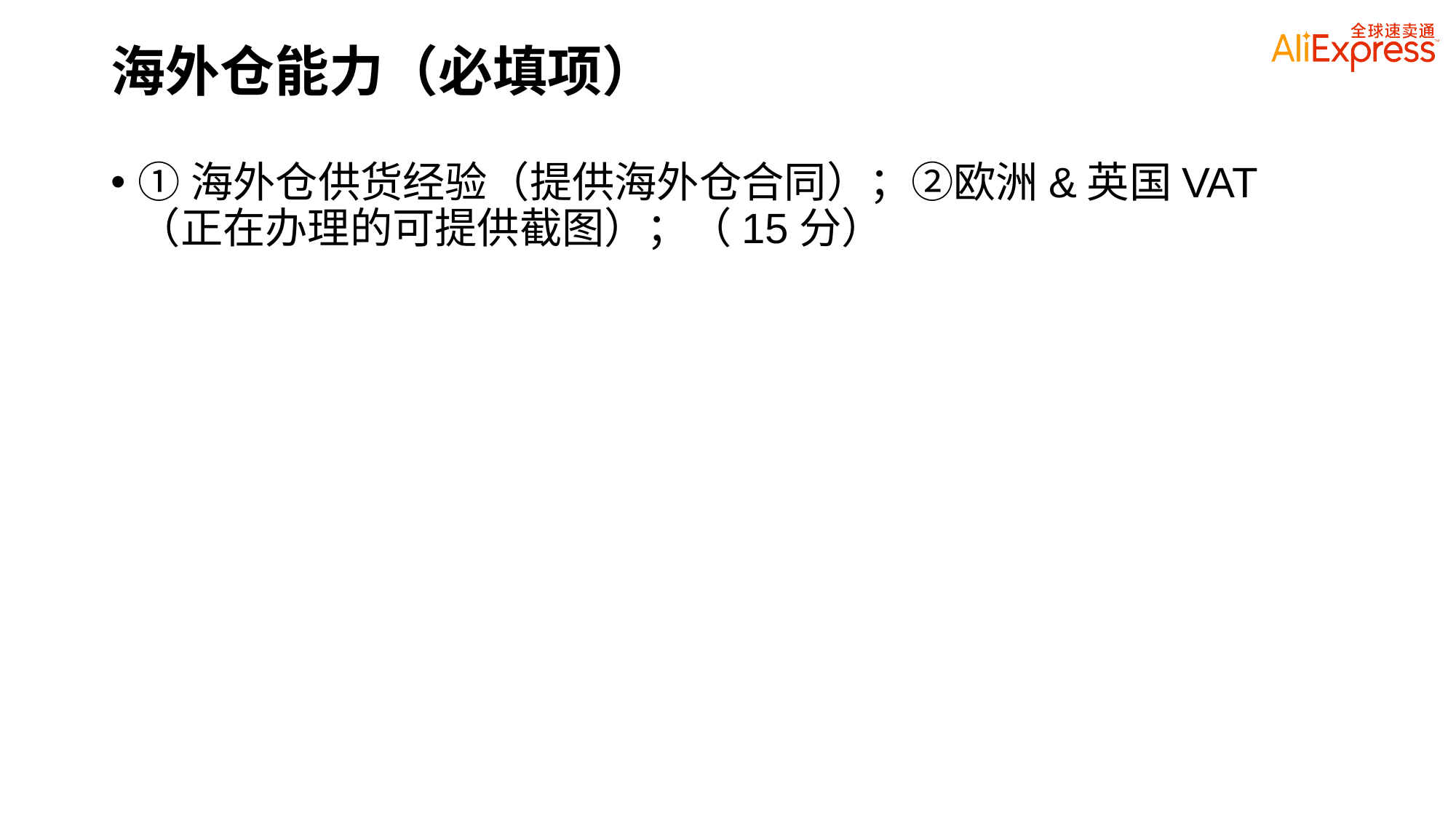

# 海外仓能力（必填项）
①海外仓供货经验（提供海外仓合同）；②欧洲&英国VAT（正在办理的可提供截图）；（15分）